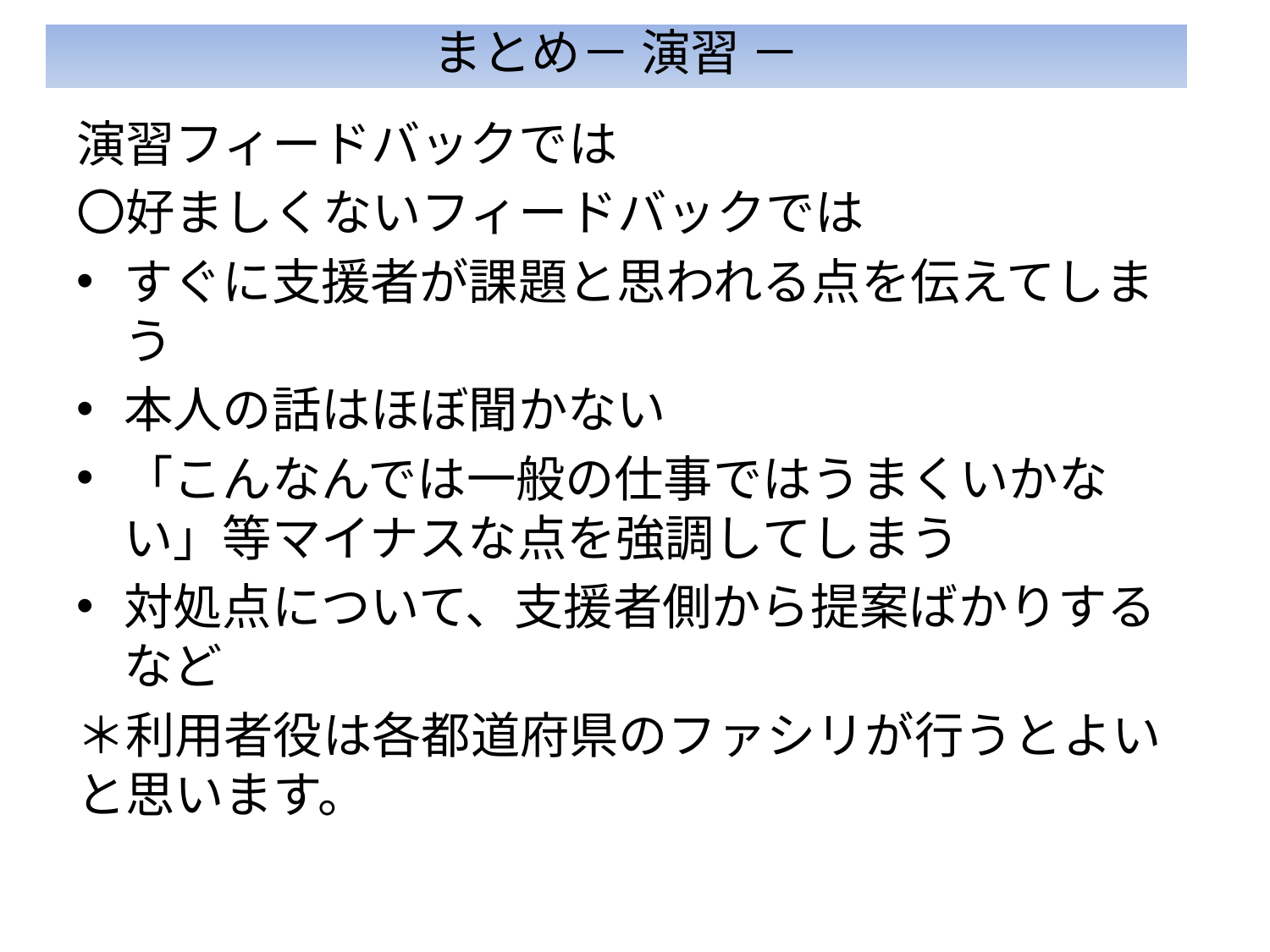

まとめ－ 演習 －
演習フィードバックでは
〇好ましくないフィードバックでは
すぐに支援者が課題と思われる点を伝えてしまう
本人の話はほぼ聞かない
「こんなんでは一般の仕事ではうまくいかない」等マイナスな点を強調してしまう
対処点について、支援者側から提案ばかりするなど
＊利用者役は各都道府県のファシリが行うとよいと思います。